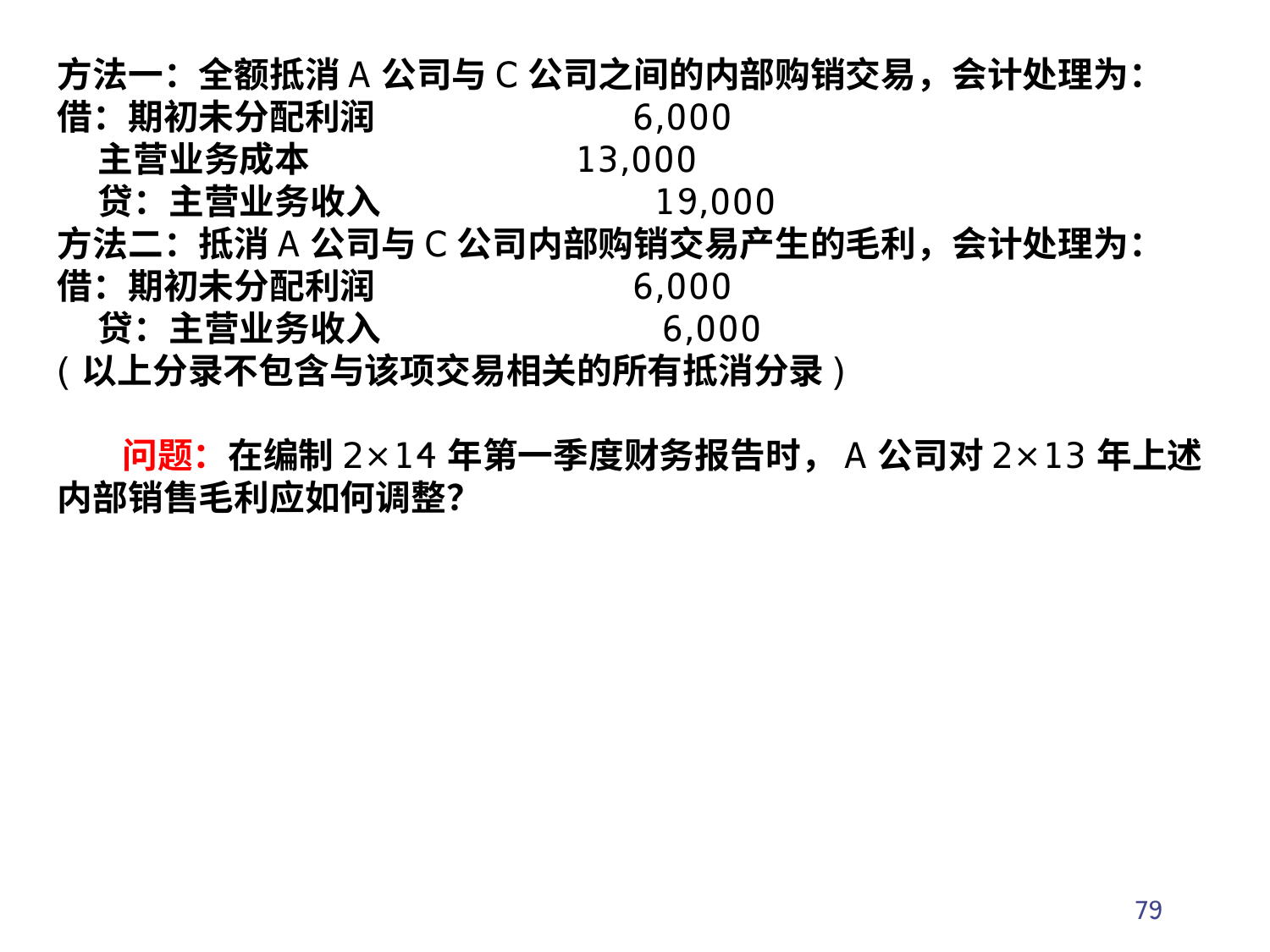

方法一：全额抵消A公司与C公司之间的内部购销交易，会计处理为：
借：期初未分配利润                               6,000
    主营业务成本                                13,000
    贷：主营业务收入                                 19,000
方法二：抵消A公司与C公司内部购销交易产生的毛利，会计处理为：
借：期初未分配利润                               6,000
    贷：主营业务收入                                  6,000
(以上分录不包含与该项交易相关的所有抵消分录)

       问题：在编制2×14年第一季度财务报告时，A公司对2×13年上述内部销售毛利应如何调整？

79